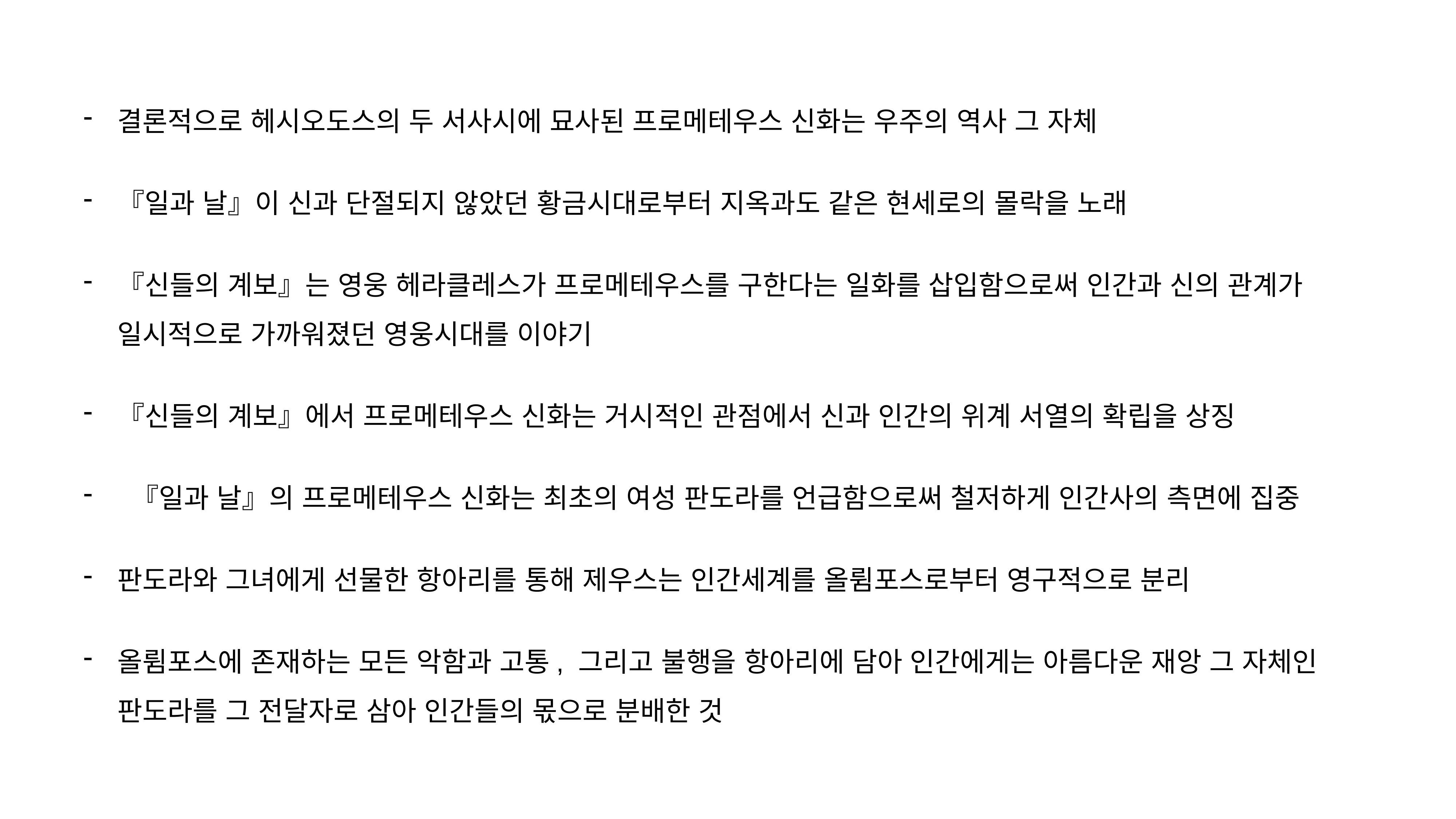

결론적으로 헤시오도스의 두 서사시에 묘사된 프로메테우스 신화는 우주의 역사 그 자체

『일과 날』이 신과 단절되지 않았던 황금시대로부터 지옥과도 같은 현세로의 몰락을 노래

『신들의 계보』는 영웅 헤라클레스가 프로메테우스를 구한다는 일화를 삽입함으로써 인간과 신의 관계가 일시적으로 가까워졌던 영웅시대를 이야기

『신들의 계보』에서 프로메테우스 신화는 거시적인 관점에서 신과 인간의 위계 서열의 확립을 상징

 『일과 날』의 프로메테우스 신화는 최초의 여성 판도라를 언급함으로써 철저하게 인간사의 측면에 집중

판도라와 그녀에게 선물한 항아리를 통해 제우스는 인간세계를 올륌포스로부터 영구적으로 분리

올륌포스에 존재하는 모든 악함과 고통, 그리고 불행을 항아리에 담아 인간에게는 아름다운 재앙 그 자체인 판도라를 그 전달자로 삼아 인간들의 몫으로 분배한 것